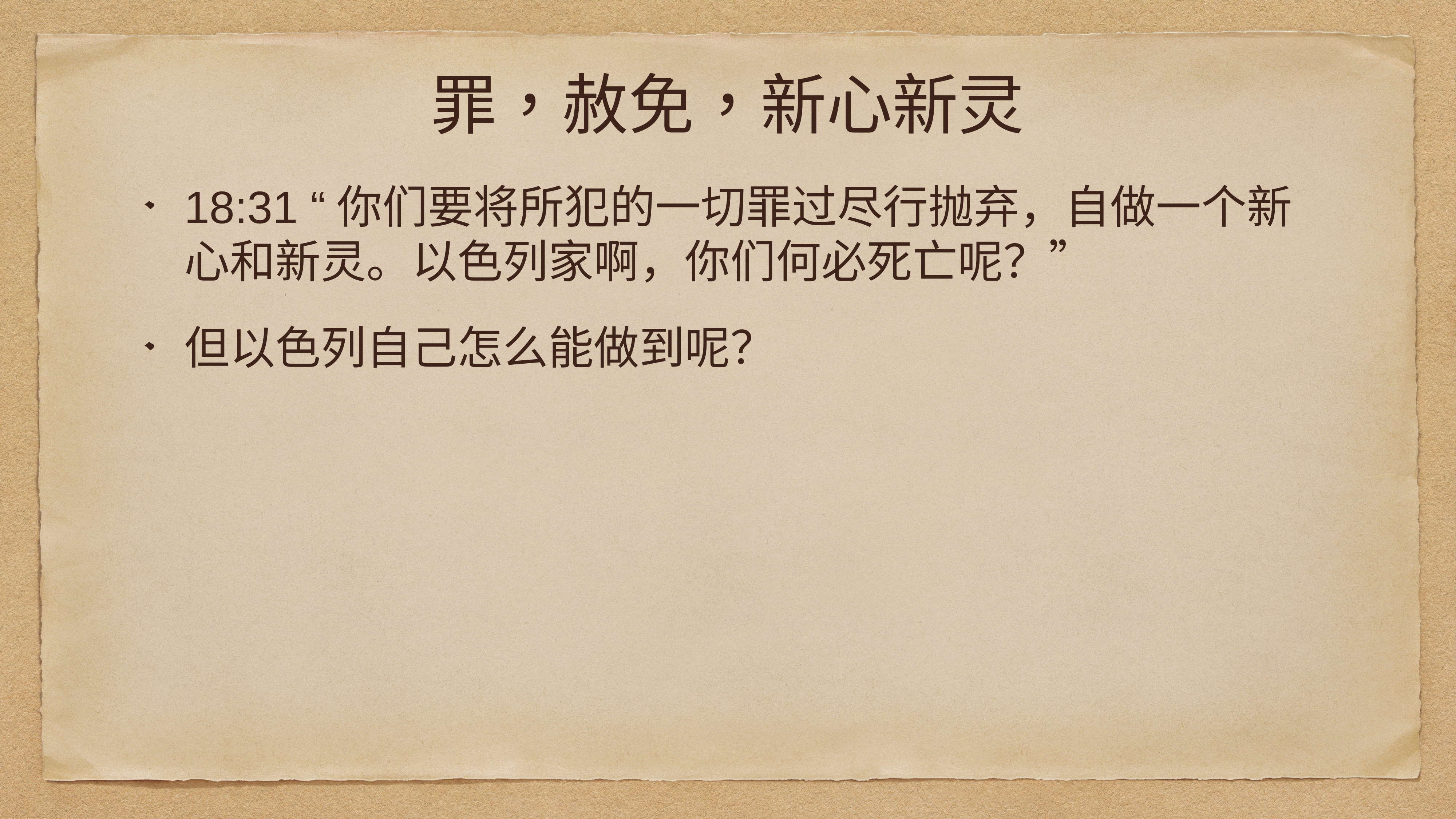

# 罪，赦免，新心新灵
18:31 “你们要将所犯的一切罪过尽行抛弃，自做一个新心和新灵。以色列家啊，你们何必死亡呢？”
但以色列自己怎么能做到呢？